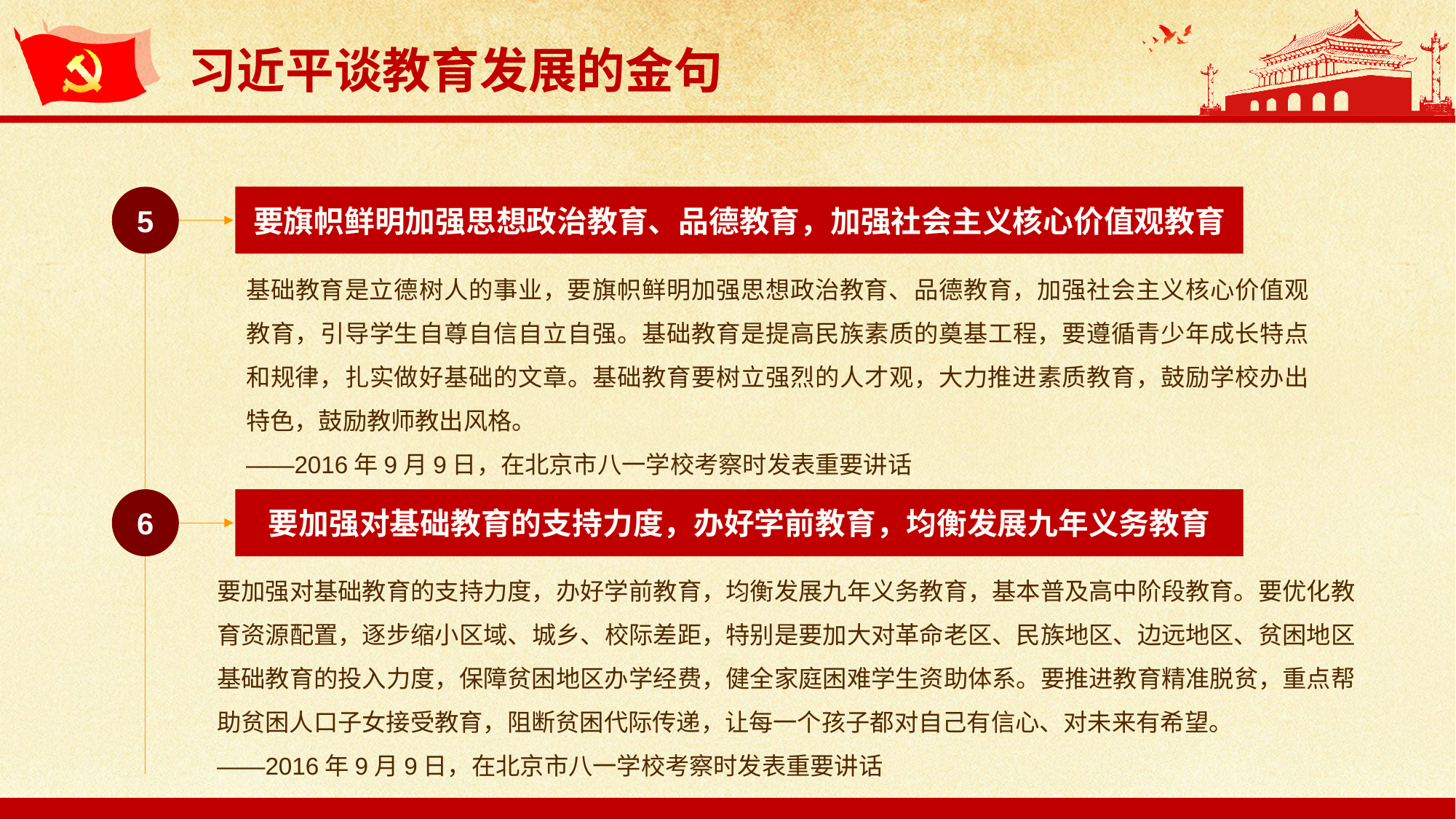

5
要旗帜鲜明加强思想政治教育、品德教育，加强社会主义核心价值观教育
基础教育是立德树人的事业，要旗帜鲜明加强思想政治教育、品德教育，加强社会主义核心价值观教育，引导学生自尊自信自立自强。基础教育是提高民族素质的奠基工程，要遵循青少年成长特点和规律，扎实做好基础的文章。基础教育要树立强烈的人才观，大力推进素质教育，鼓励学校办出特色，鼓励教师教出风格。
——2016年9月9日，在北京市八一学校考察时发表重要讲话
6
要加强对基础教育的支持力度，办好学前教育，均衡发展九年义务教育
要加强对基础教育的支持力度，办好学前教育，均衡发展九年义务教育，基本普及高中阶段教育。要优化教育资源配置，逐步缩小区域、城乡、校际差距，特别是要加大对革命老区、民族地区、边远地区、贫困地区基础教育的投入力度，保障贫困地区办学经费，健全家庭困难学生资助体系。要推进教育精准脱贫，重点帮助贫困人口子女接受教育，阻断贫困代际传递，让每一个孩子都对自己有信心、对未来有希望。
——2016年9月9日，在北京市八一学校考察时发表重要讲话